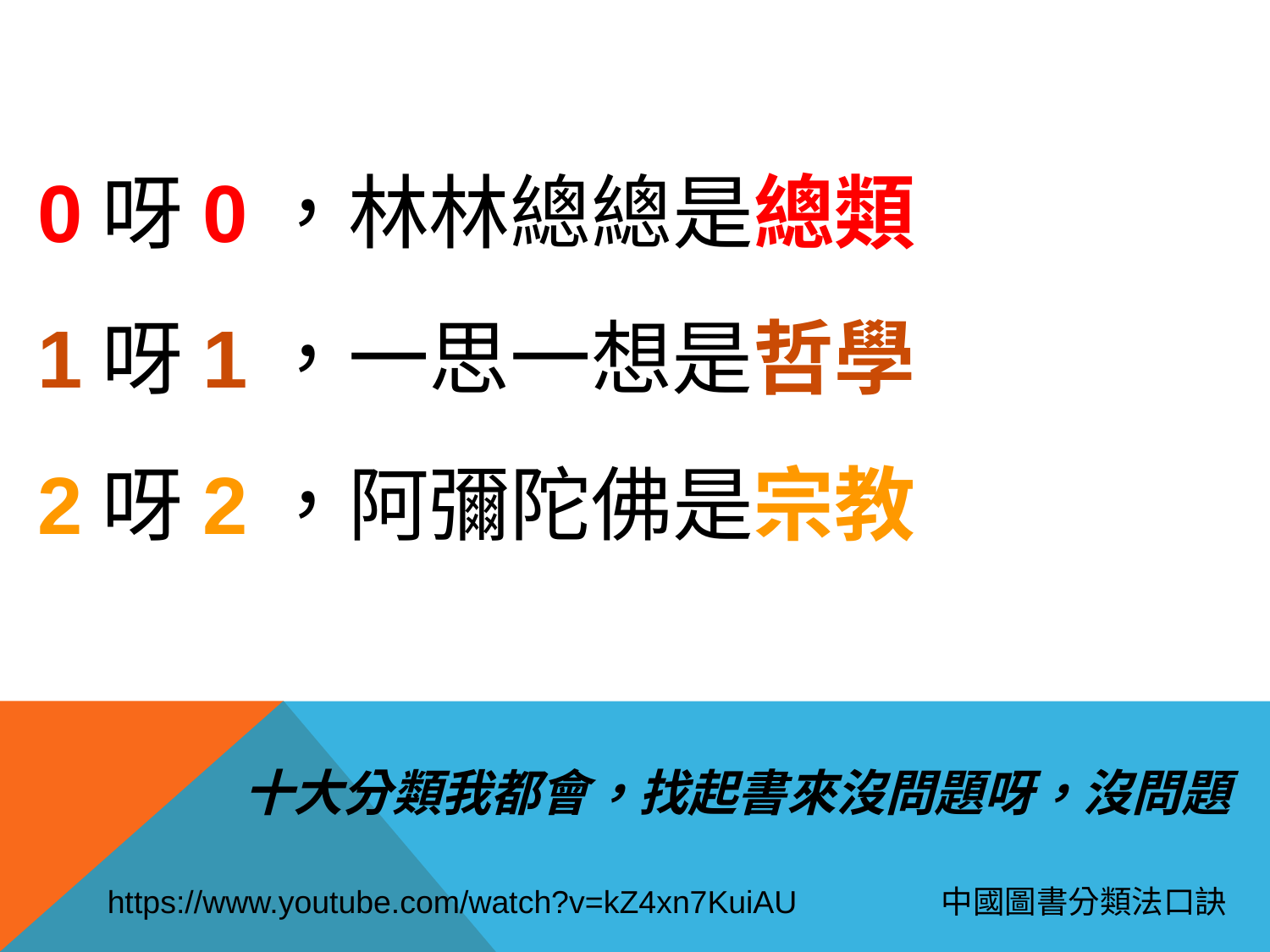

0呀0，林林總總是總類
1呀1，一思一想是哲學
2呀2，阿彌陀佛是宗教
十大分類我都會，找起書來沒問題呀，沒問題
https://www.youtube.com/watch?v=kZ4xn7KuiAU
中國圖書分類法口訣